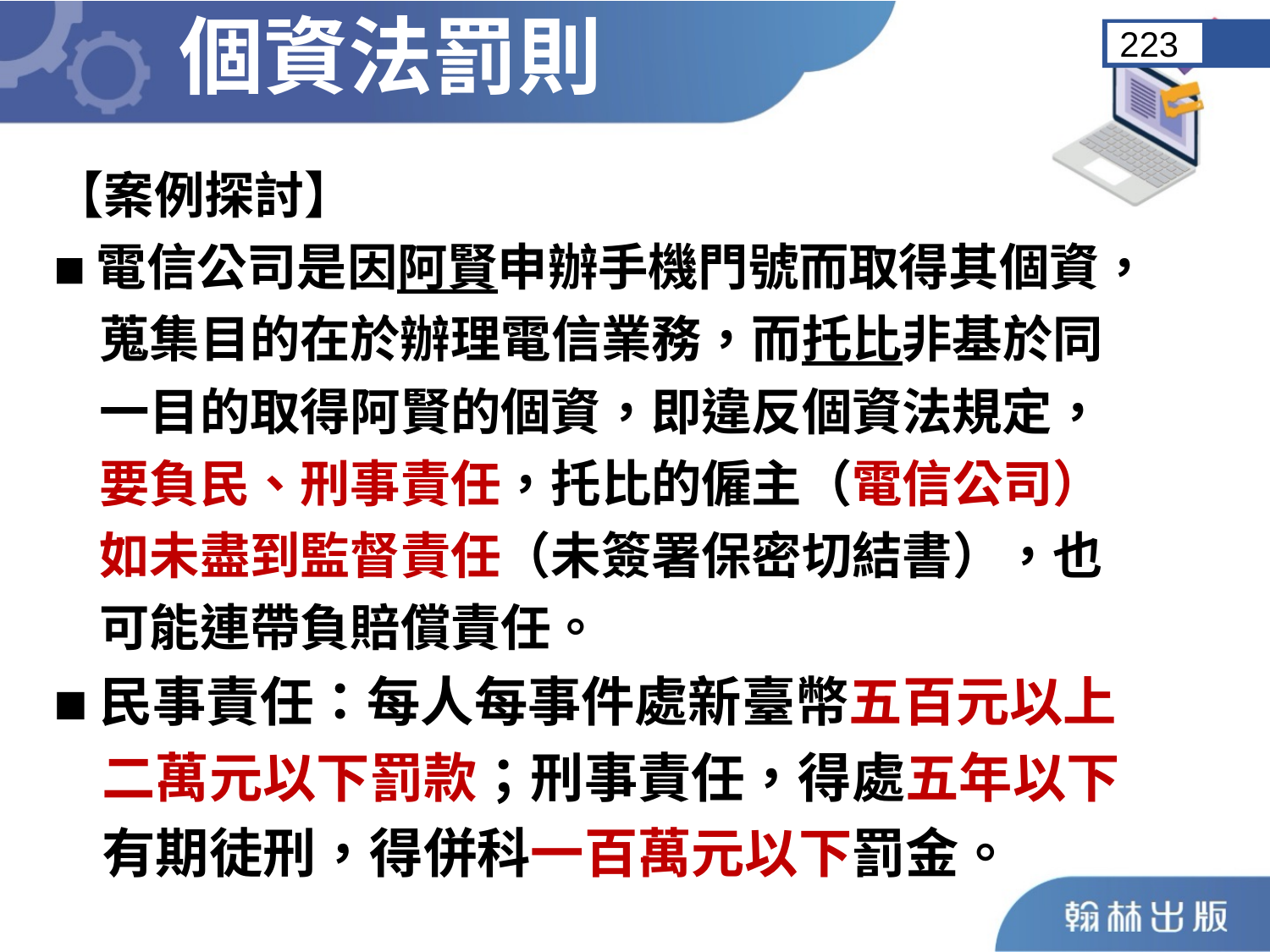

個資法罰則
223
【案例探討】
◼︎電信公司是因阿賢申辦手機門號而取得其個資，
   蒐集目的在於辦理電信業務，而托比非基於同
   一目的取得阿賢的個資，即違反個資法規定，
   要負民、刑事責任，托比的僱主（電信公司）
   如未盡到監督責任（未簽署保密切結書），也
   可能連帶負賠償責任。
◼︎民事責任：每人每事件處新臺幣五百元以上
   二萬元以下罰款；刑事責任，得處五年以下
   有期徒刑，得併科一百萬元以下罰金。